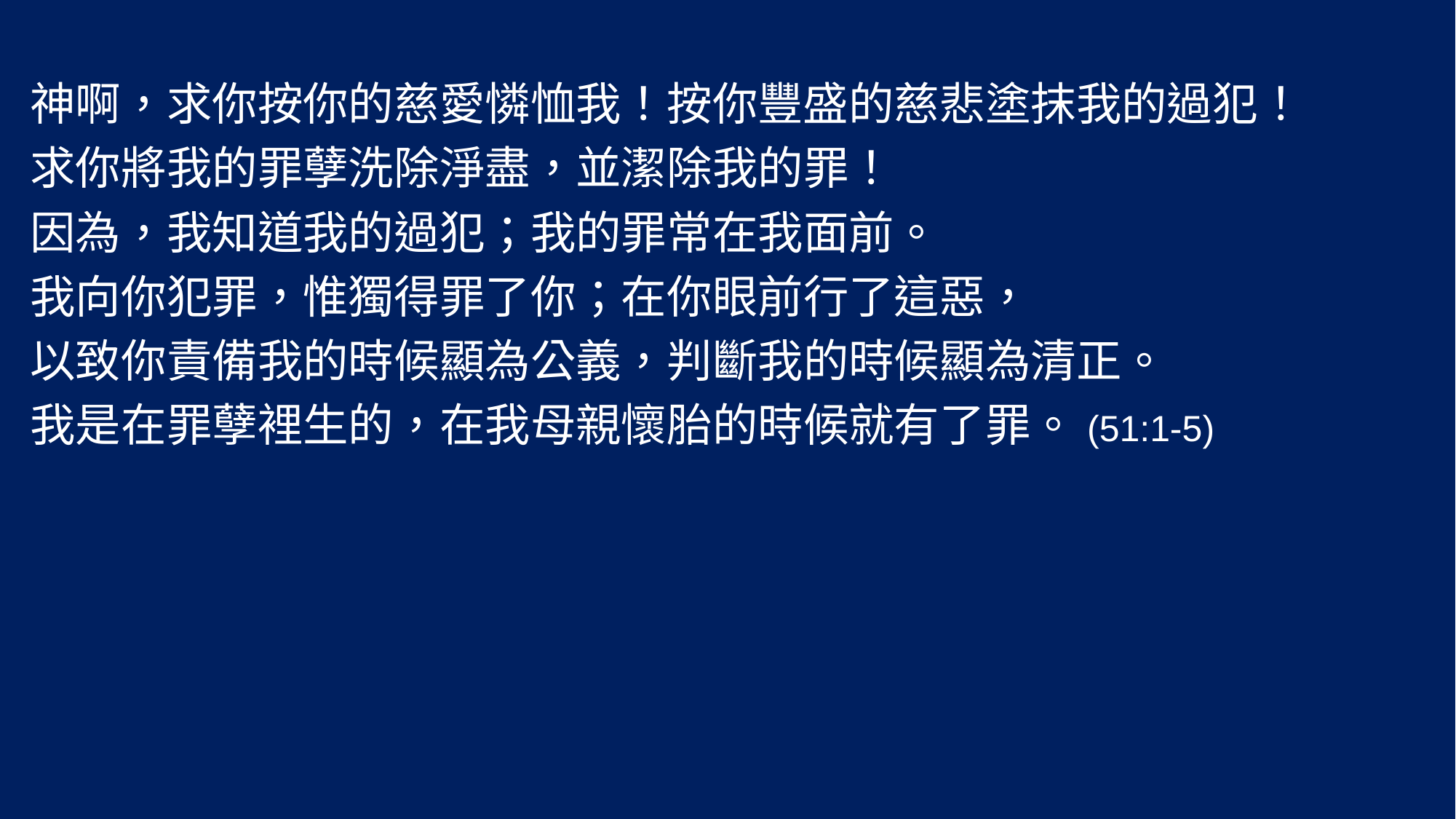

神啊，求你按你的慈愛憐恤我！按你豐盛的慈悲塗抹我的過犯！
求你將我的罪孽洗除淨盡，並潔除我的罪！
因為，我知道我的過犯；我的罪常在我面前。
我向你犯罪，惟獨得罪了你；在你眼前行了這惡，
以致你責備我的時候顯為公義，判斷我的時候顯為清正。
我是在罪孽裡生的，在我母親懷胎的時候就有了罪。(51:1-5)
#